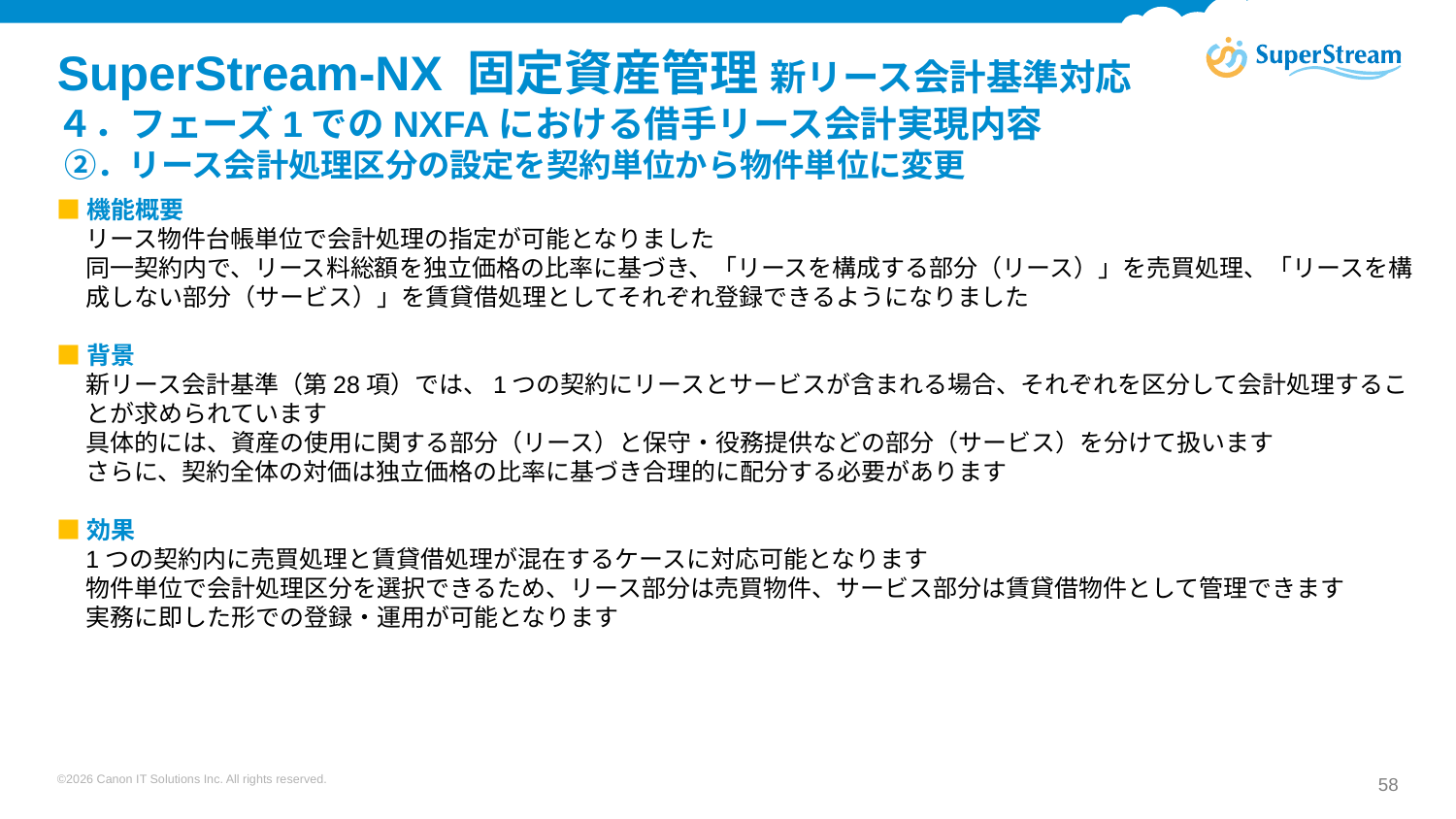

# SuperStream-NX 固定資産管理 新リース会計基準対応 ４．フェーズ1でのNXFAにおける借手リース会計実現内容 ②．リース会計処理区分の設定を契約単位から物件単位に変更
■機能概要
リース物件台帳単位で会計処理の指定が可能となりました
同一契約内で、リース料総額を独立価格の比率に基づき、「リースを構成する部分（リース）」を売買処理、「リースを構成しない部分（サービス）」を賃貸借処理としてそれぞれ登録できるようになりました

■背景
新リース会計基準（第28項）では、1つの契約にリースとサービスが含まれる場合、それぞれを区分して会計処理することが求められています
具体的には、資産の使用に関する部分（リース）と保守・役務提供などの部分（サービス）を分けて扱います
さらに、契約全体の対価は独立価格の比率に基づき合理的に配分する必要があります

■効果
1つの契約内に売買処理と賃貸借処理が混在するケースに対応可能となります
物件単位で会計処理区分を選択できるため、リース部分は売買物件、サービス部分は賃貸借物件として管理できます
実務に即した形での登録・運用が可能となります

©2026 Canon IT Solutions Inc. All rights reserved.
58